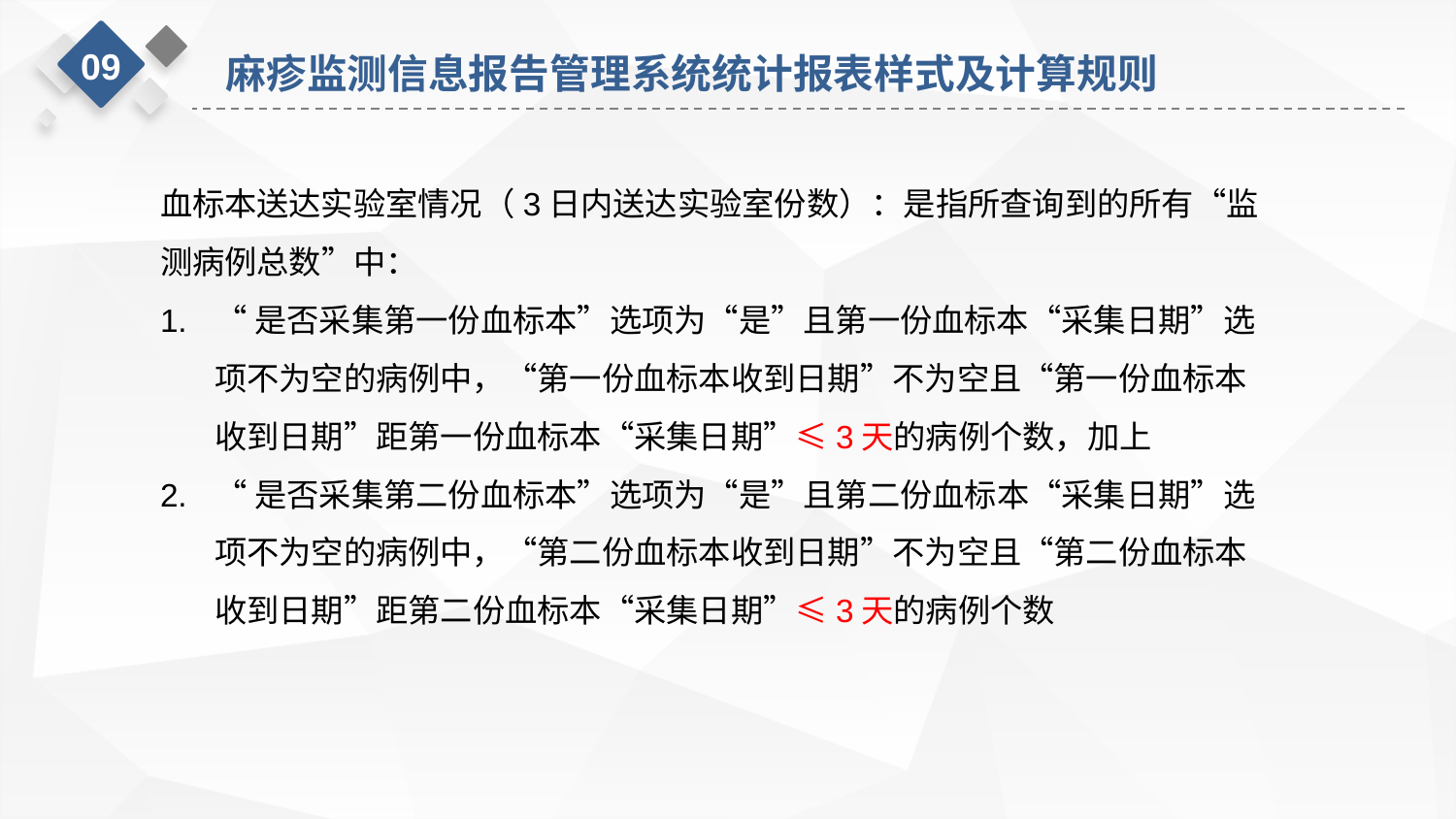

09

麻疹监测信息报告管理系统统计报表样式及计算规则
血标本送达实验室情况（3日内送达实验室份数）：是指所查询到的所有“监测病例总数”中：
“是否采集第一份血标本”选项为“是”且第一份血标本“采集日期”选项不为空的病例中，“第一份血标本收到日期”不为空且“第一份血标本收到日期”距第一份血标本“采集日期”≤3天的病例个数，加上
“是否采集第二份血标本”选项为“是”且第二份血标本“采集日期”选项不为空的病例中，“第二份血标本收到日期”不为空且“第二份血标本收到日期”距第二份血标本“采集日期”≤3天的病例个数